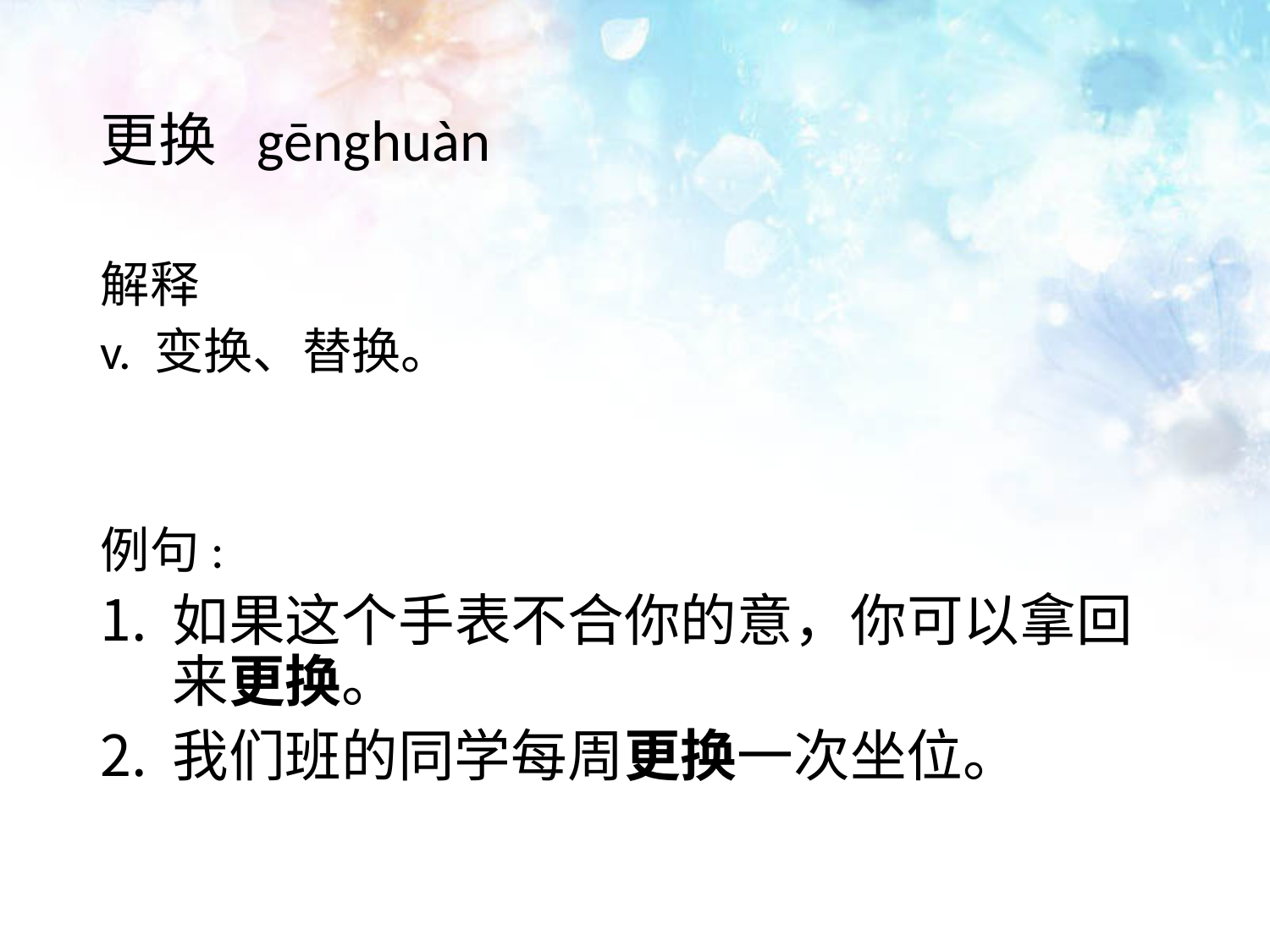

# 更换  gēnghuàn
解释
v. 变换、替换。

例句:
如果这个手表不合你的意，你可以拿回来更换。
我们班的同学每周更换一次坐位。